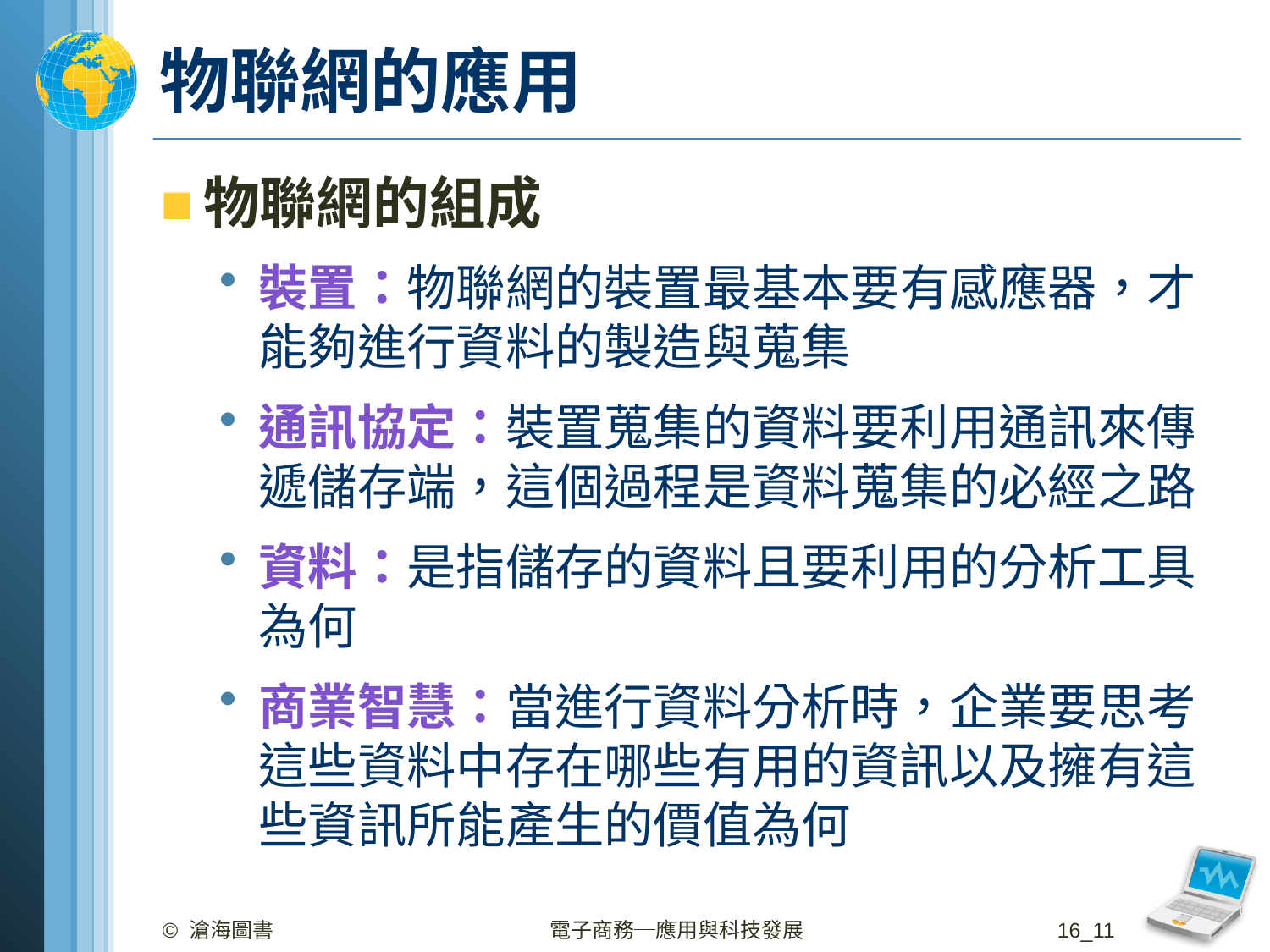

# 物聯網的應用
物聯網的組成
裝置：物聯網的裝置最基本要有感應器，才能夠進行資料的製造與蒐集
通訊協定：裝置蒐集的資料要利用通訊來傳遞儲存端，這個過程是資料蒐集的必經之路
資料：是指儲存的資料且要利用的分析工具為何
商業智慧：當進行資料分析時，企業要思考這些資料中存在哪些有用的資訊以及擁有這些資訊所能產生的價值為何
© 滄海圖書
電子商務─應用與科技發展
16_11